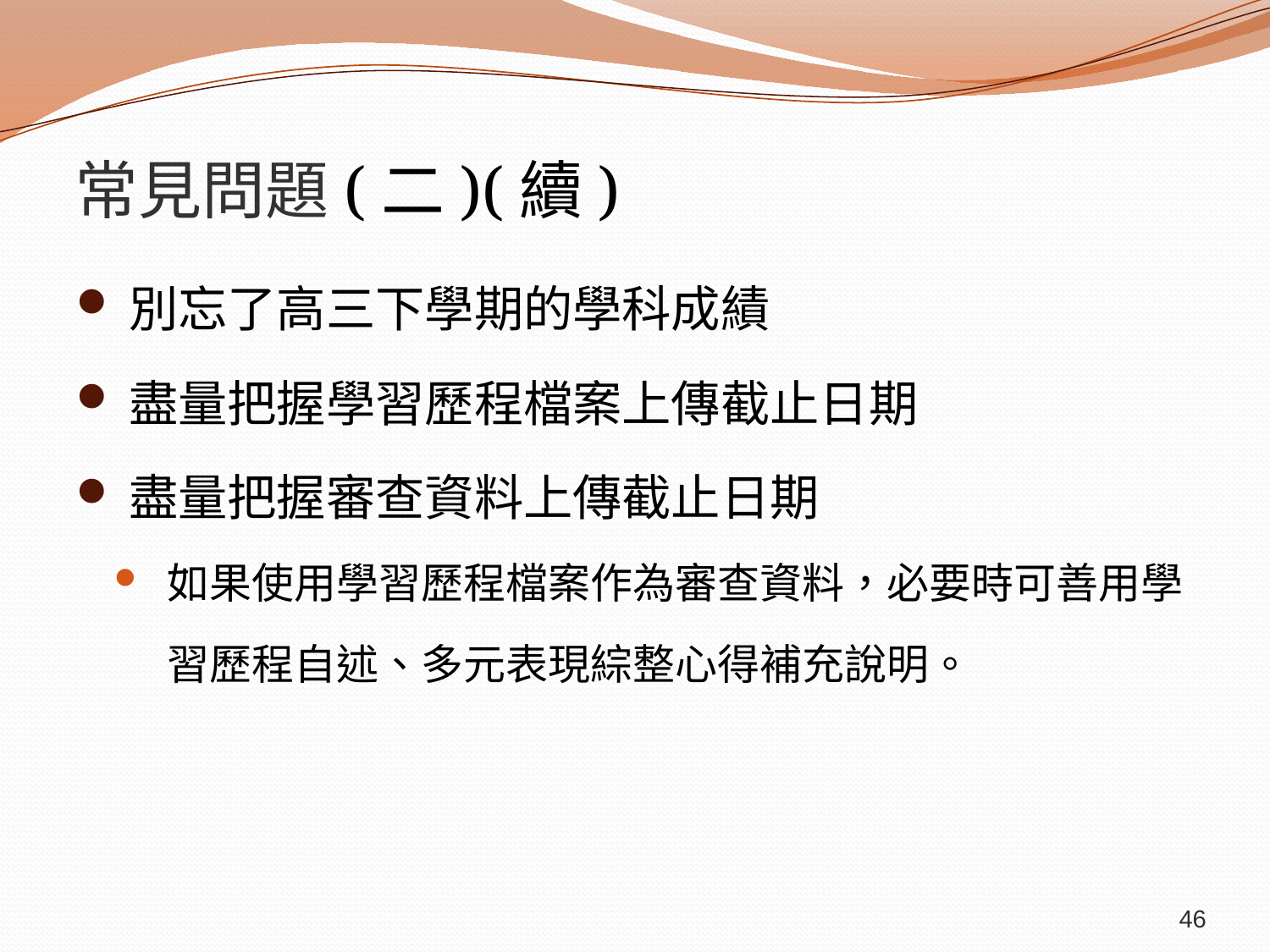

# 常見問題(二)(續)
別忘了高三下學期的學科成績
盡量把握學習歷程檔案上傳截止日期
盡量把握審查資料上傳截止日期
如果使用學習歷程檔案作為審查資料，必要時可善用學習歷程自述、多元表現綜整心得補充說明。

46